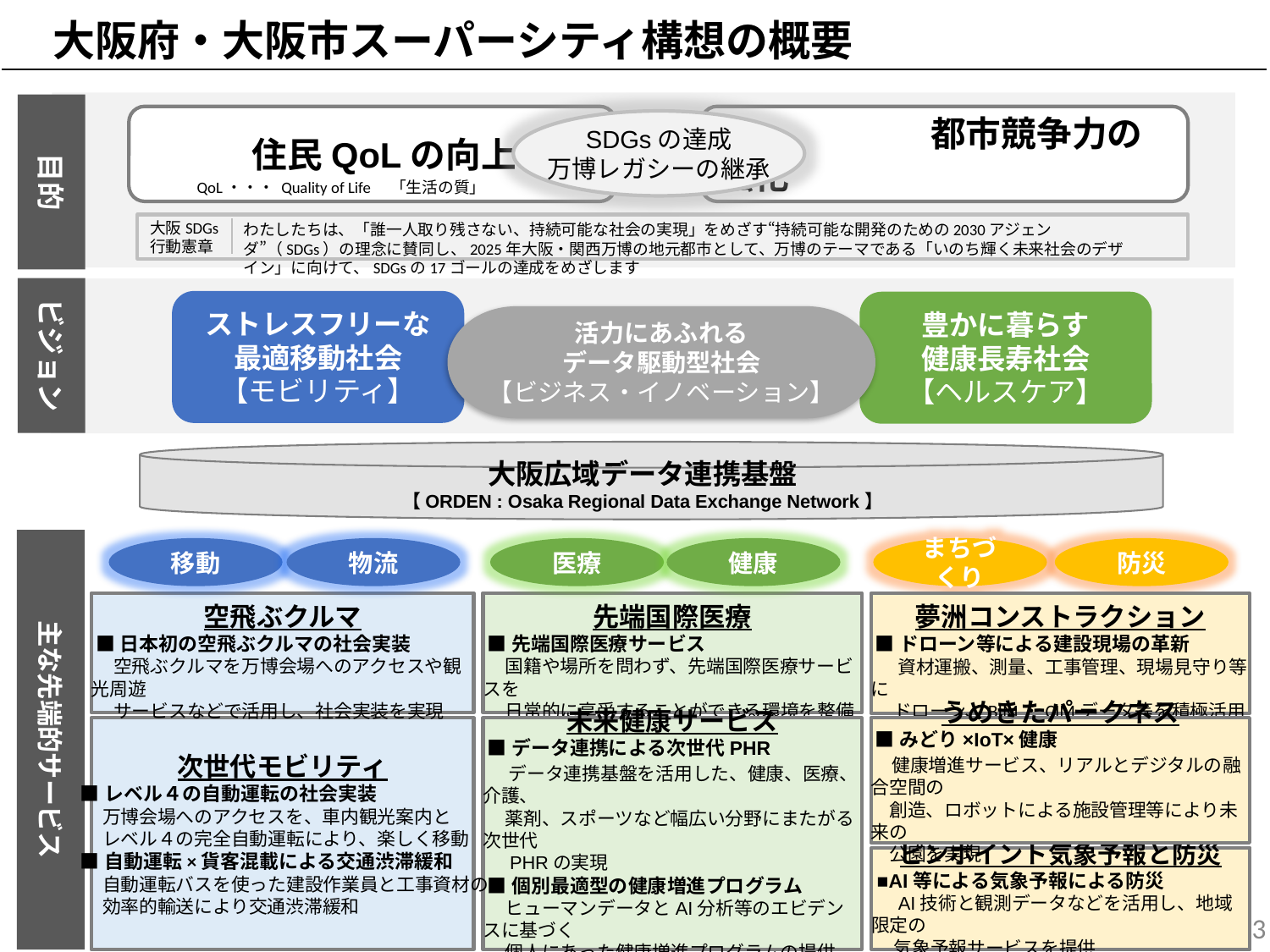

大阪府・大阪市スーパーシティ構想の概要

目的
　　　住民QoLの向上
　　　　　　都市競争力の強化
SDGsの達成
万博レガシーの継承
QoL・・・ Quality of Life　「生活の質」
わたしたちは、「誰一人取り残さない、持続可能な社会の実現」をめざす“持続可能な開発のための2030アジェンダ”（SDGs）の理念に賛同し、2025年大阪・関西万博の地元都市として、万博のテーマである「いのち輝く未来社会のデザイン」に向けて、SDGsの17ゴールの達成をめざします
大阪SDGs
行動憲章
ビジョン

ストレスフリーな
最適移動社会
【モビリティ】
豊かに暮らす
健康長寿社会
【ヘルスケア】
活力にあふれる
データ駆動型社会
【ビジネス・イノベーション】

大阪広域データ連携基盤
【ORDEN : Osaka Regional Data Exchange Network】
主な先端的サービス
移動
物流
医療
健康
まちづくり
防災
空飛ぶクルマ
 ■日本初の空飛ぶクルマの社会実装
　 空飛ぶクルマを万博会場へのアクセスや観光周遊
　 サービスなどで活用し、社会実装を実現
先端国際医療
 ■先端国際医療サービス
　 国籍や場所を問わず、先端国際医療サービスを
　 日常的に享受することができる環境を整備
夢洲コンストラクション
 ■ドローン等による建設現場の革新
 　資材運搬、測量、工事管理、現場見守り等に
　 ドローン、BIM・CIMデータ等を積極活用
うめきたパークネス
 ■みどり×IoT×健康
　健康増進サービス、リアルとデジタルの融合空間の
　創造、ロボットによる施設管理等により未来の
　公園を実現
次世代モビリティ
 ■レベル４の自動運転の社会実装
 　万博会場へのアクセスを、車内観光案内と
 　レベル４の完全自動運転により、楽しく移動
 ■自動運転×貨客混載による交通渋滞緩和
 　自動運転バスを使った建設作業員と工事資材の
 　効率的輸送により交通渋滞緩和
未来健康サービス
 ■データ連携による次世代PHR
　 データ連携基盤を活用した、健康、医療、介護、
　 薬剤、スポーツなど幅広い分野にまたがる次世代
　 PHRの実現
 ■個別最適型の健康増進プログラム
　 ヒューマンデータとAI分析等のエビデンスに基づく
　 個人にあった健康増進プログラムの提供
ピンポイント気象予報と防災
 ■AI等による気象予報による防災
　 AI技術と観測データなどを活用し、地域限定の
　 気象予報サービスを提供
3